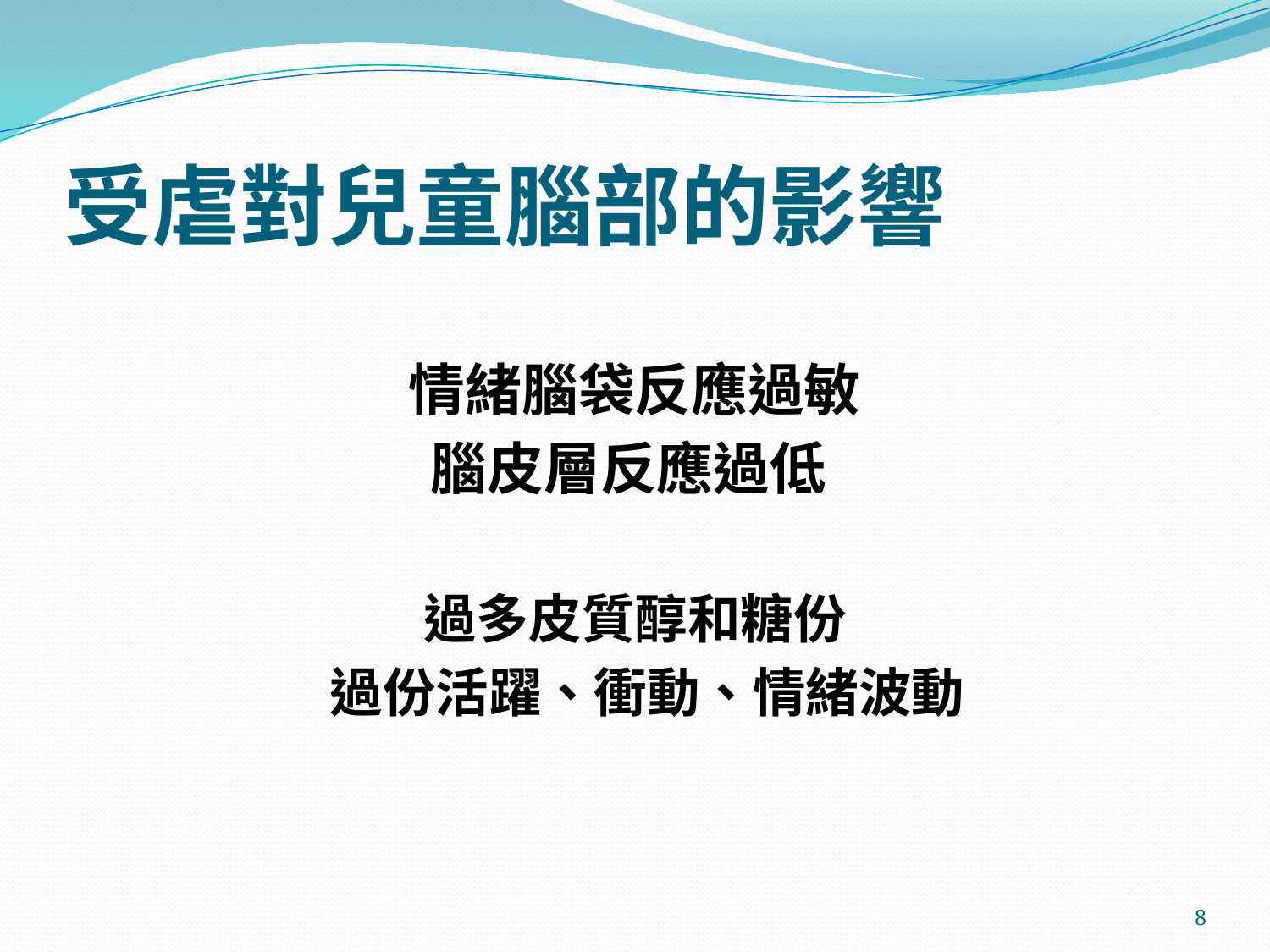

# 受虐對兒童腦部的影響

情緒腦袋反應過敏
腦皮層反應過低

過多皮質醇和糖份
 過份活躍、衝動、情緒波動

8